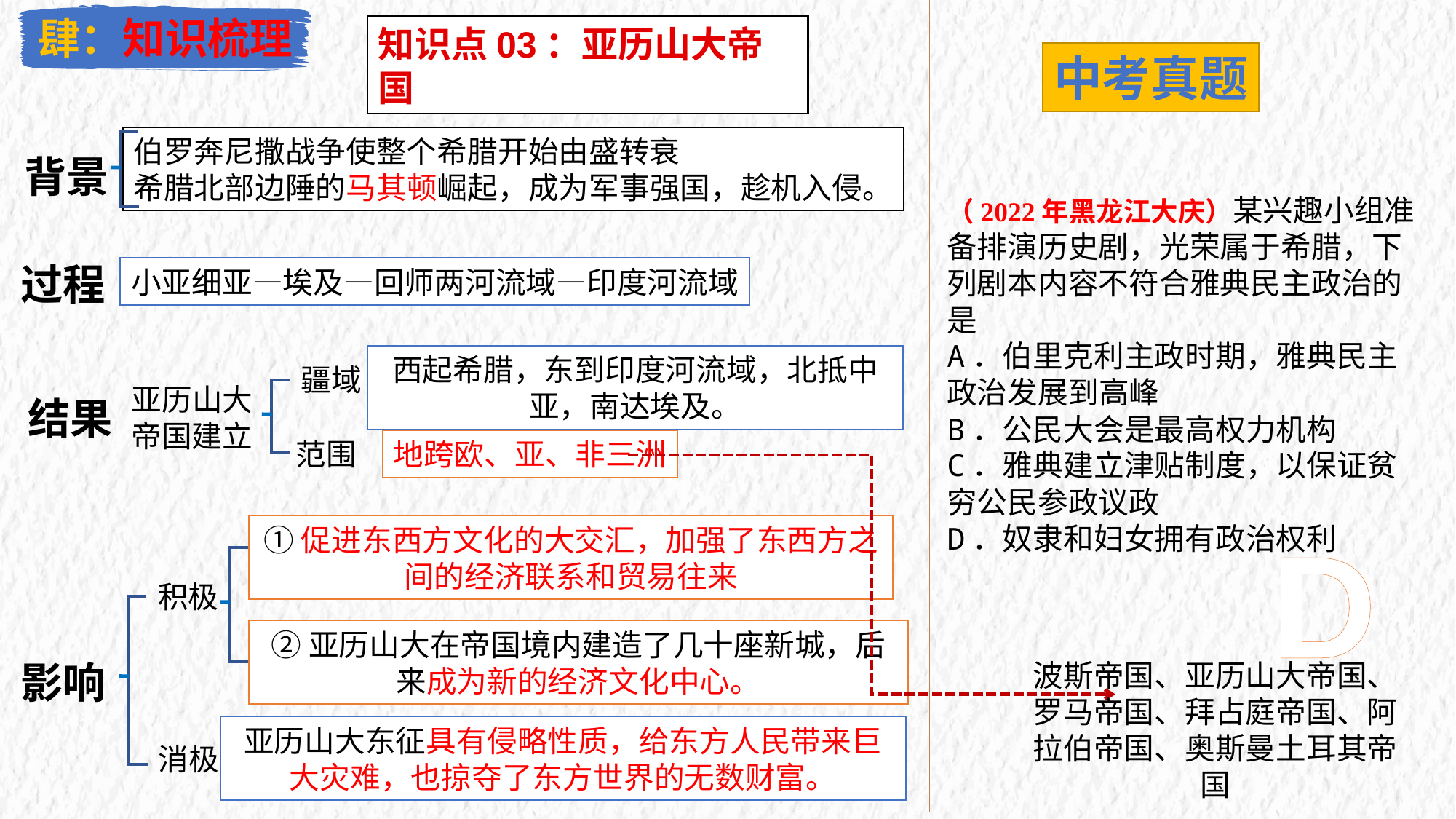

肆：知识梳理
知识点03：亚历山大帝国
中考真题
伯罗奔尼撒战争使整个希腊开始由盛转衰
希腊北部边陲的马其顿崛起，成为军事强国，趁机入侵。

背景
（2022年黑龙江大庆）某兴趣小组准备排演历史剧，光荣属于希腊，下列剧本内容不符合雅典民主政治的是A．伯里克利主政时期，雅典民主政治发展到高峰B．公民大会是最高权力机构C．雅典建立津贴制度，以保证贫穷公民参政议政D．奴隶和妇女拥有政治权利
过程
小亚细亚—埃及—回师两河流域—印度河流域
西起希腊，东到印度河流域，北抵中亚，南达埃及。
疆域

范围
亚历山大帝国建立
结果
地跨欧、亚、非三洲
D
①促进东西方文化的大交汇，加强了东西方之间的经济联系和贸易往来

积极

②亚历山大在帝国境内建造了几十座新城，后来成为新的经济文化中心。
影响
波斯帝国、亚历山大帝国、罗马帝国、拜占庭帝国、阿拉伯帝国、奥斯曼土耳其帝国
亚历山大东征具有侵略性质，给东方人民带来巨大灾难，也掠夺了东方世界的无数财富。
消极